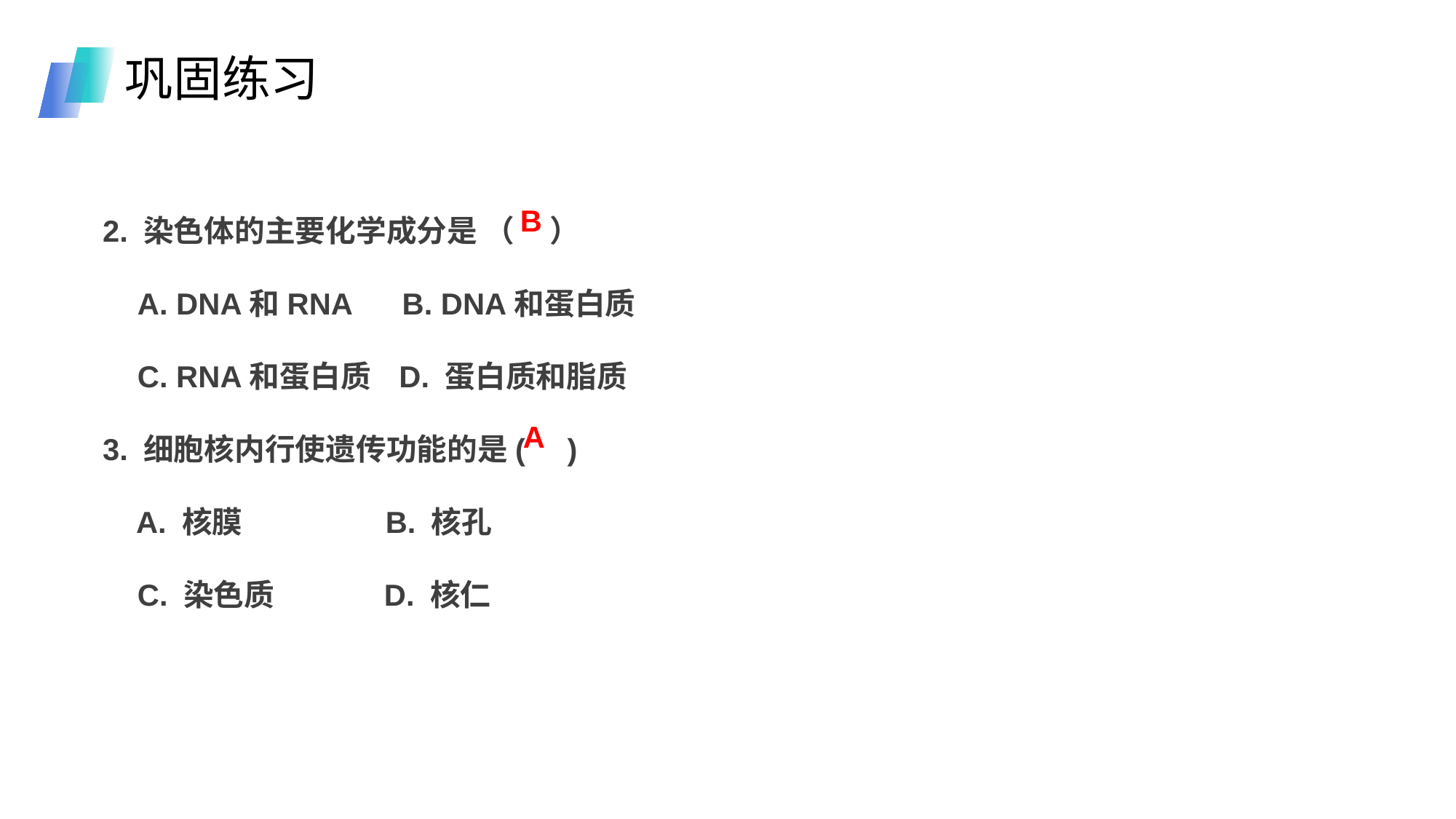

巩固练习
2. 染色体的主要化学成分是 （     ）
    A. DNA和RNA      B. DNA和蛋白质
    C. RNA和蛋白质   D. 蛋白质和脂质
3. 细胞核内行使遗传功能的是(     )
    A. 核膜　　　　  B. 核孔
    C. 染色质　　      D. 核仁
B
A